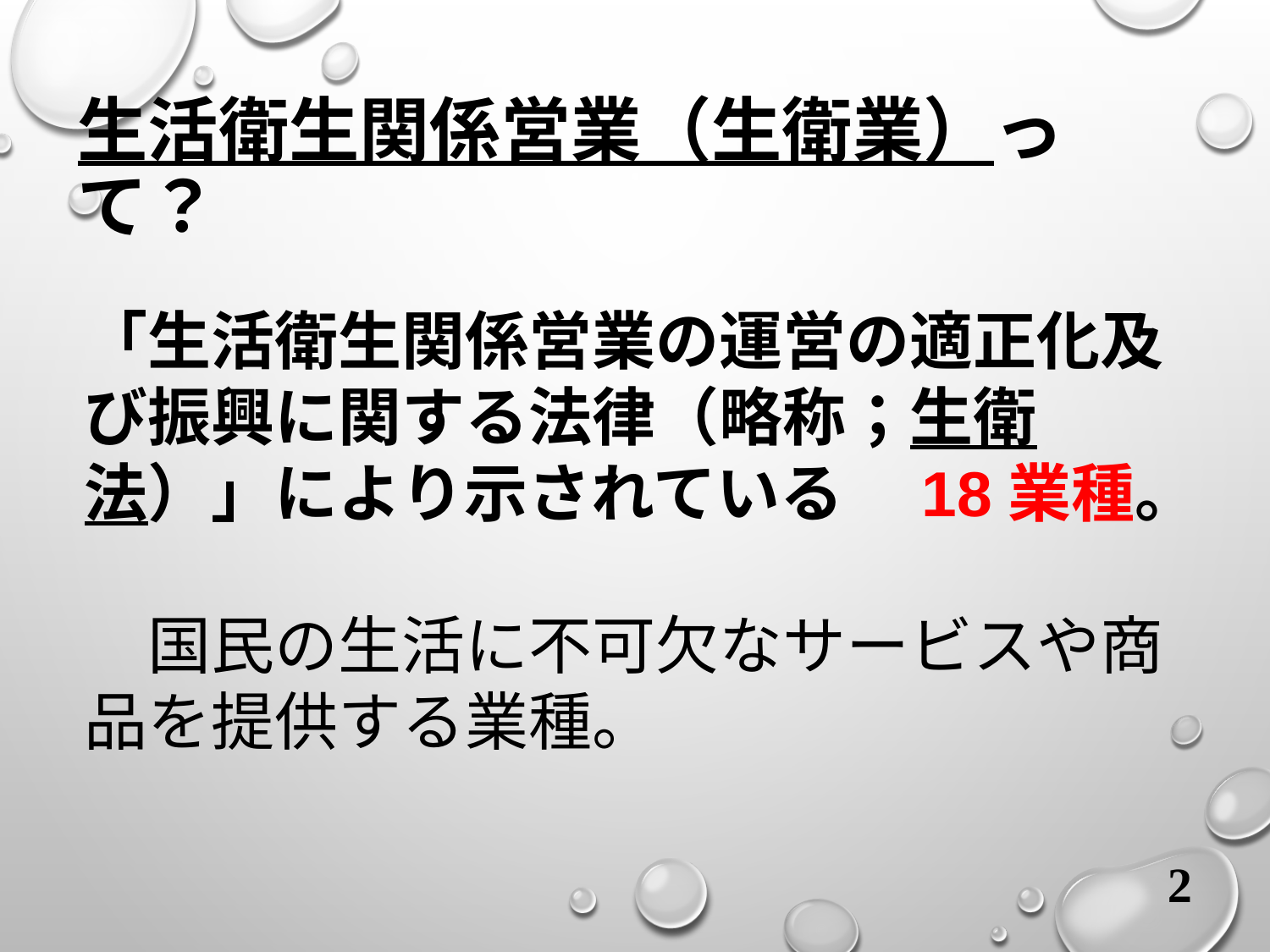

# 生活衛生関係営業（生衛業）って？
「生活衛生関係営業の運営の適正化及び振興に関する法律（略称；生衛法）」により示されている　18業種。

　国民の生活に不可欠なサービスや商品を提供する業種。
2